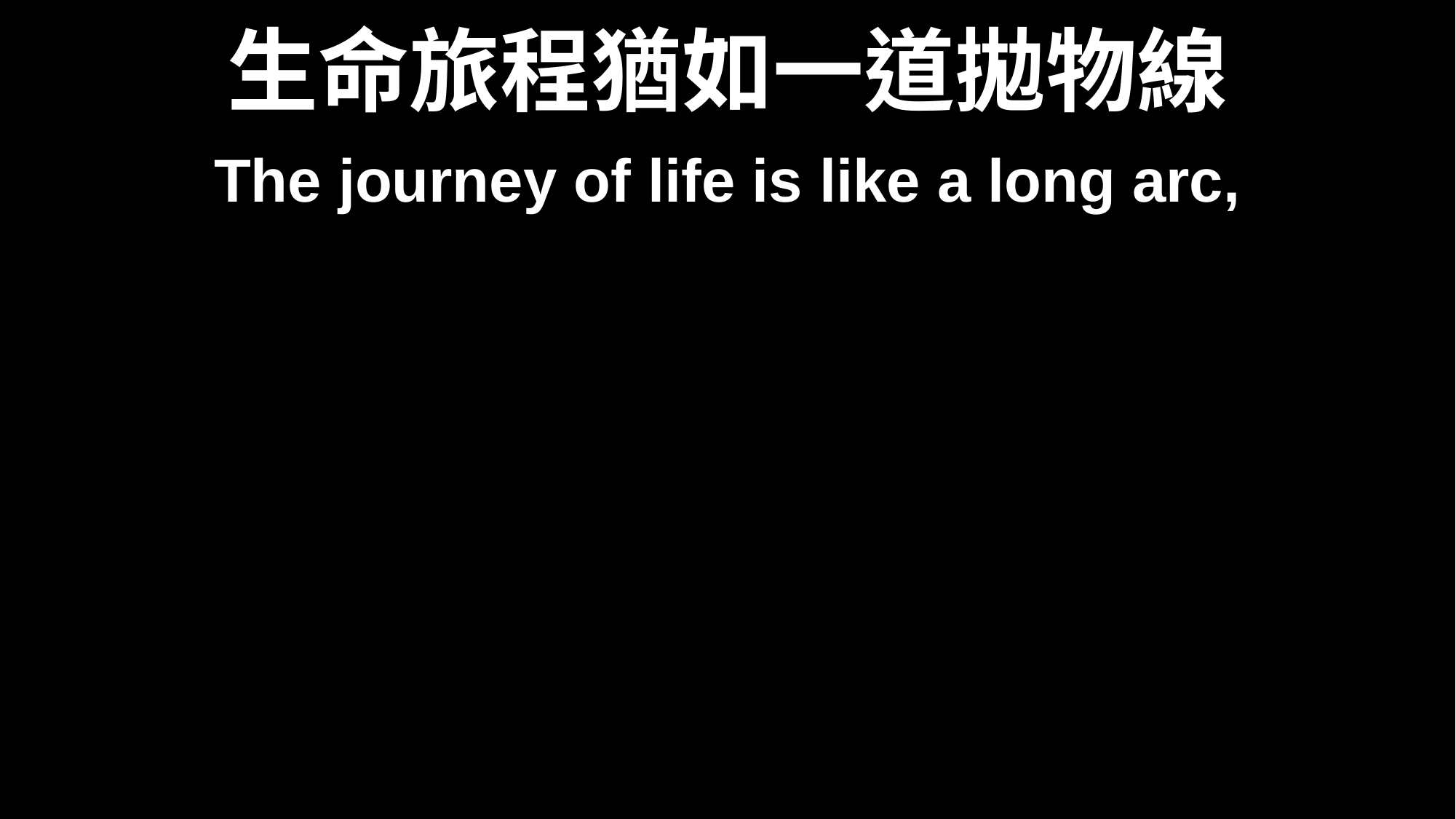

# 生命旅程猶如一道拋物線
The journey of life is like a long arc,